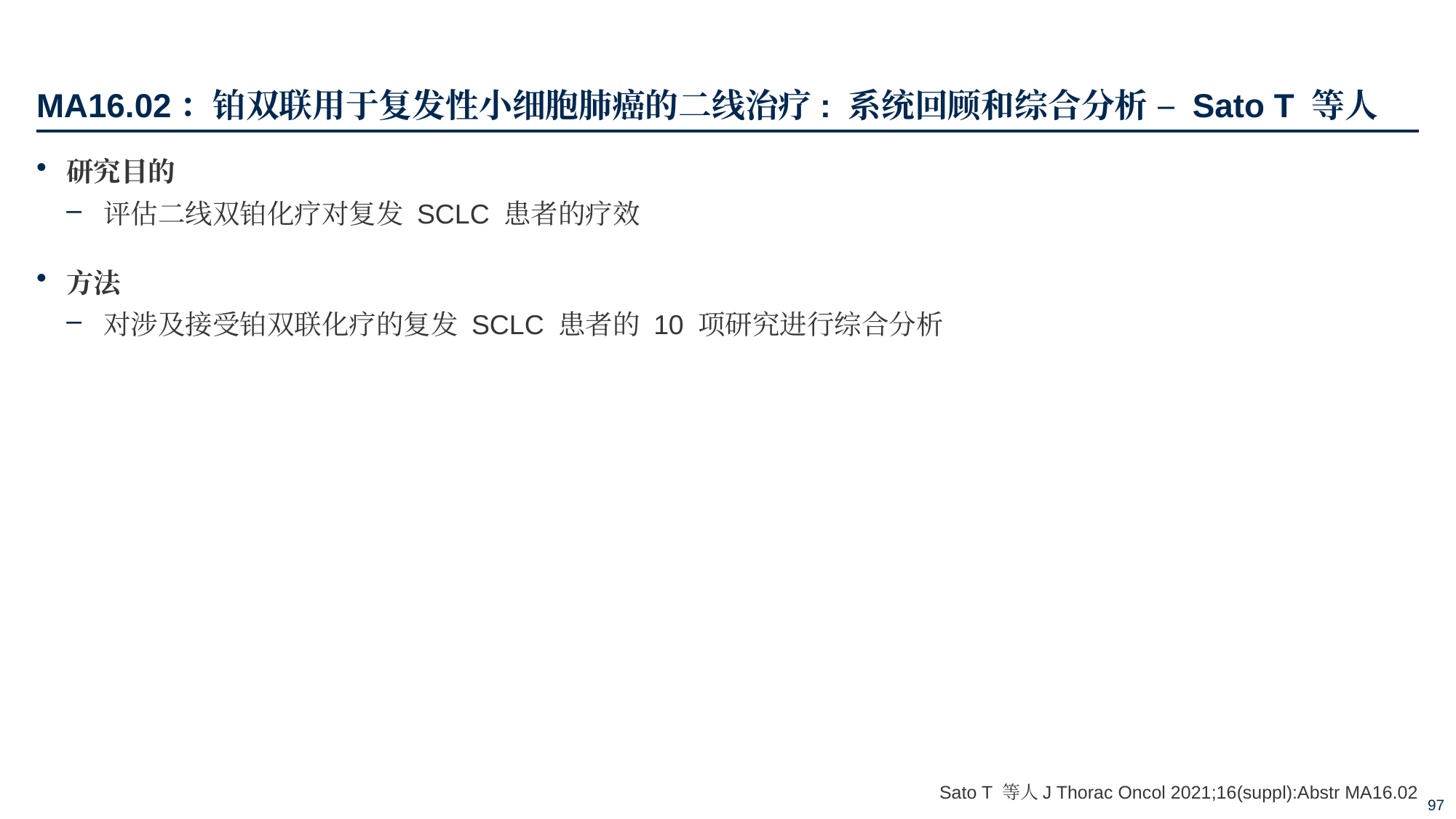

# MA16.02：铂双联用于复发性小细胞肺癌的二线治疗: 系统回顾和综合分析 – Sato T 等人
研究目的
评估二线双铂化疗对复发 SCLC 患者的疗效
方法
对涉及接受铂双联化疗的复发 SCLC 患者的 10 项研究进行综合分析
Sato T 等人J Thorac Oncol 2021;16(suppl):Abstr MA16.02